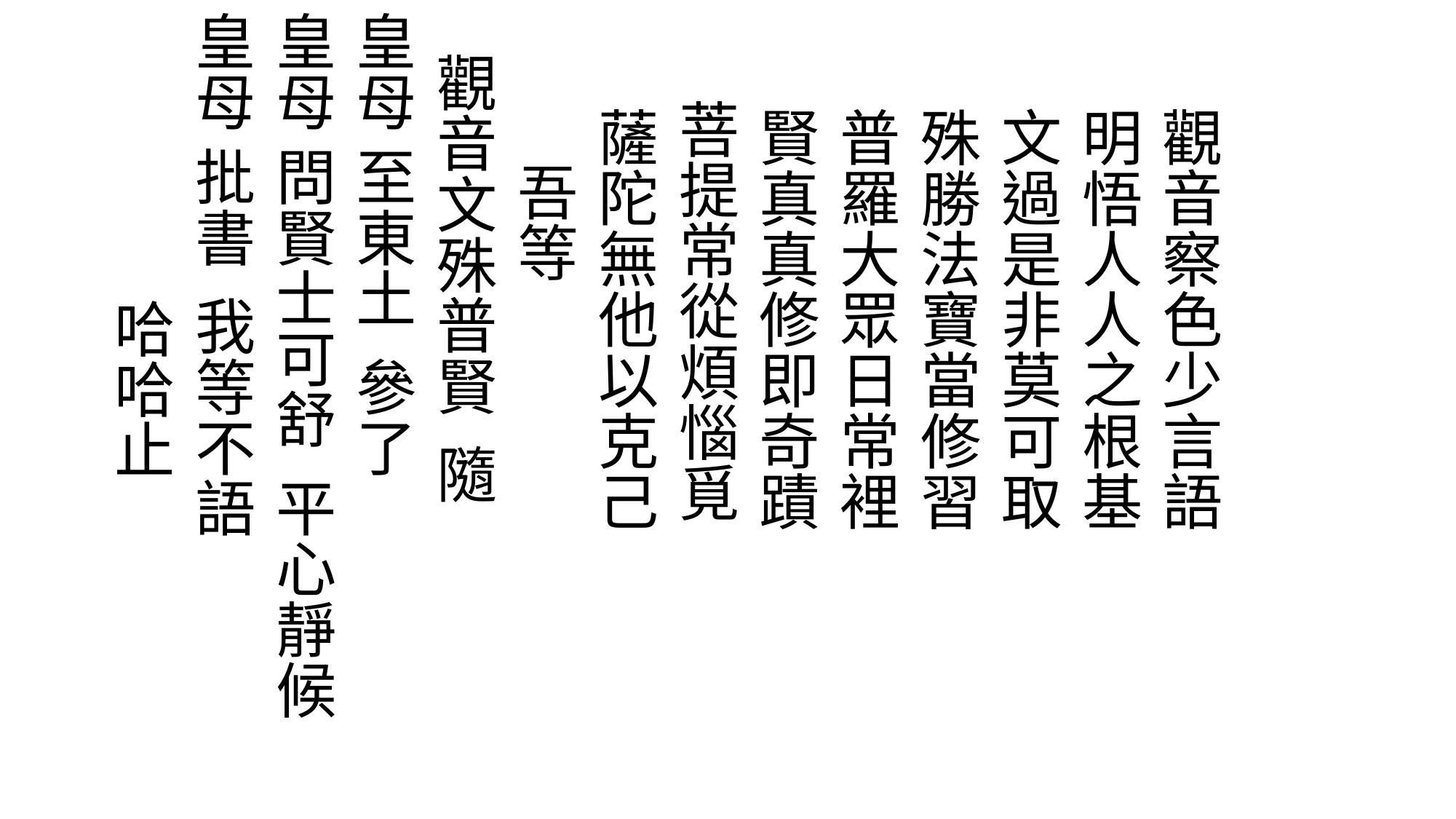

觀音察色少言語
      明悟人人之根基
      文過是非莫可取
      殊勝法寶當修習
      普羅大眾日常裡
      賢真真修即奇蹟
       菩提常從煩惱覓
      薩陀無他以克己
          吾等
  觀音文殊普賢  隨
皇母 至東土  參了
皇母 問賢士可舒  平心靜候
皇母 批書  我等不語
                    哈哈止